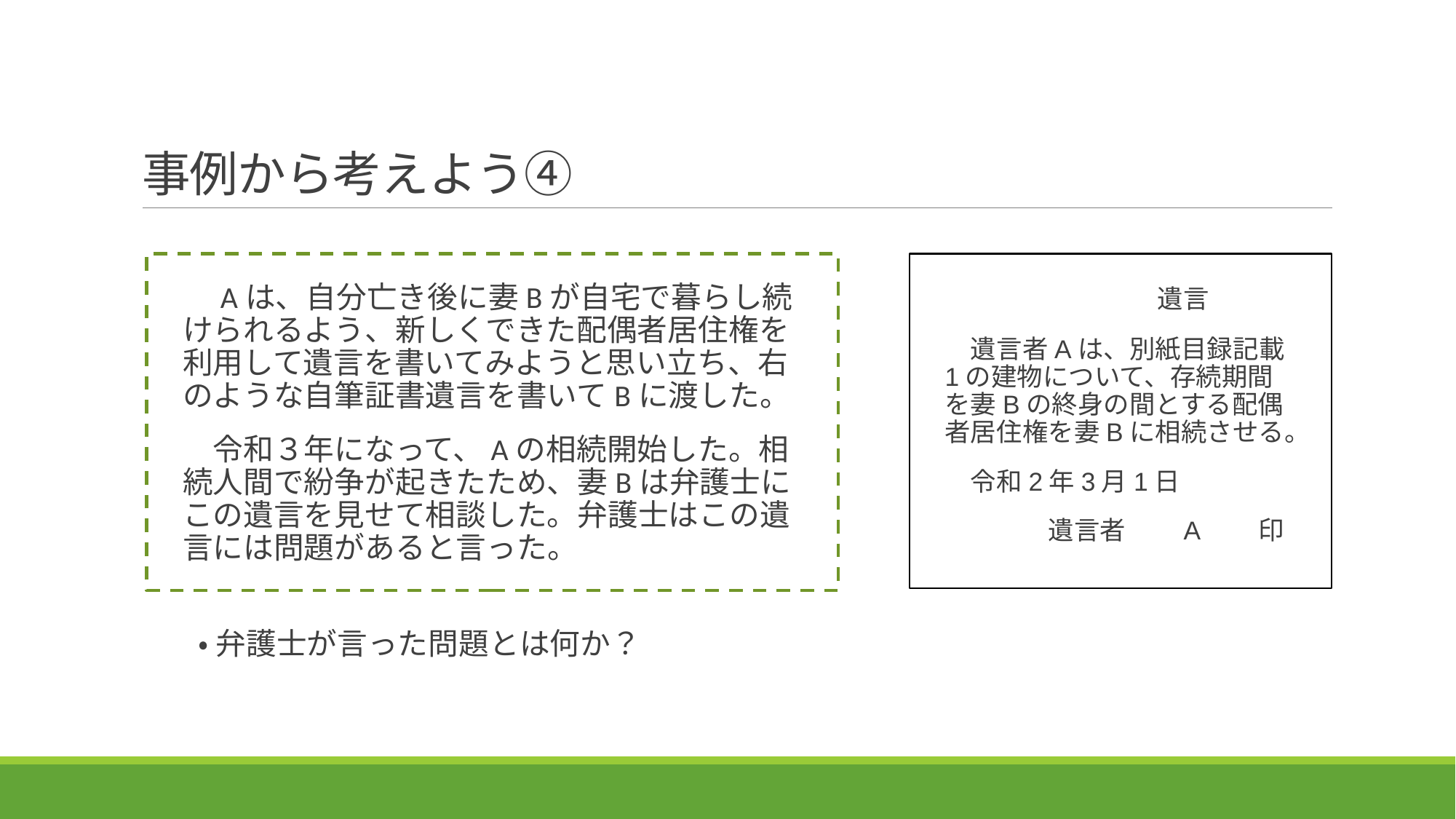

# 事例から考えよう④

　Aは、自分亡き後に妻Bが自宅で暮らし続けられるよう、新しくできた配偶者居住権を利用して遺言を書いてみようと思い立ち、右のような自筆証書遺言を書いてBに渡した。
　令和３年になって、Aの相続開始した。相続人間で紛争が起きたため、妻Bは弁護士にこの遺言を見せて相談した。弁護士はこの遺言には問題があると言った。

　　　　　　　遺言
　遺言者Aは、別紙目録記載1の建物について、存続期間を妻Bの終身の間とする配偶者居住権を妻Bに相続させる。
　令和2年3月1日
　　　　遺言者　　A　　印
　・ 弁護士が言った問題とは何か？